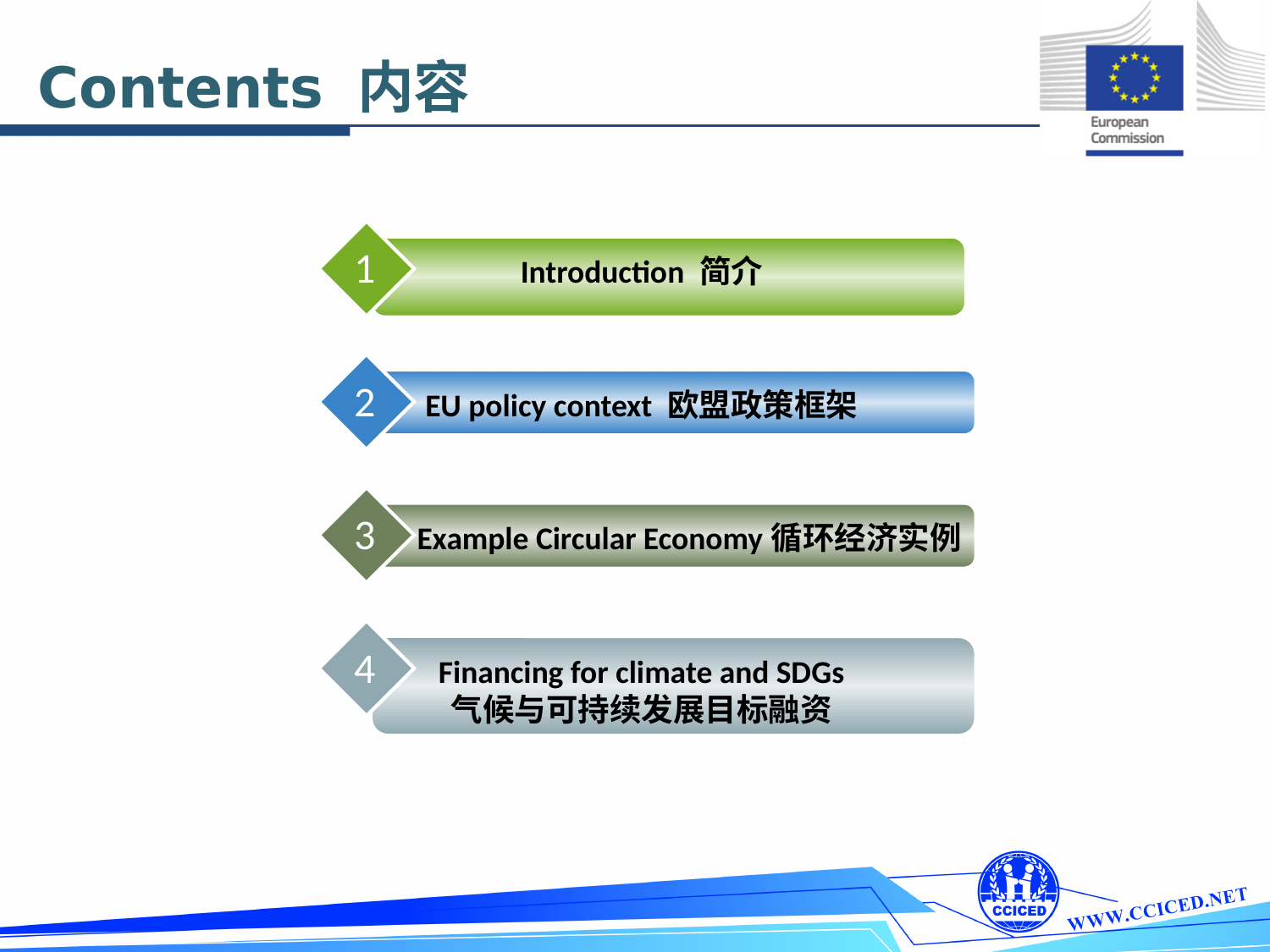

Contents 内容

1

Introduction 简介

2

EU policy context 欧盟政策框架

3

Example Circular Economy循环经济实例

4

Financing for climate and SDGs
气候与可持续发展目标融资